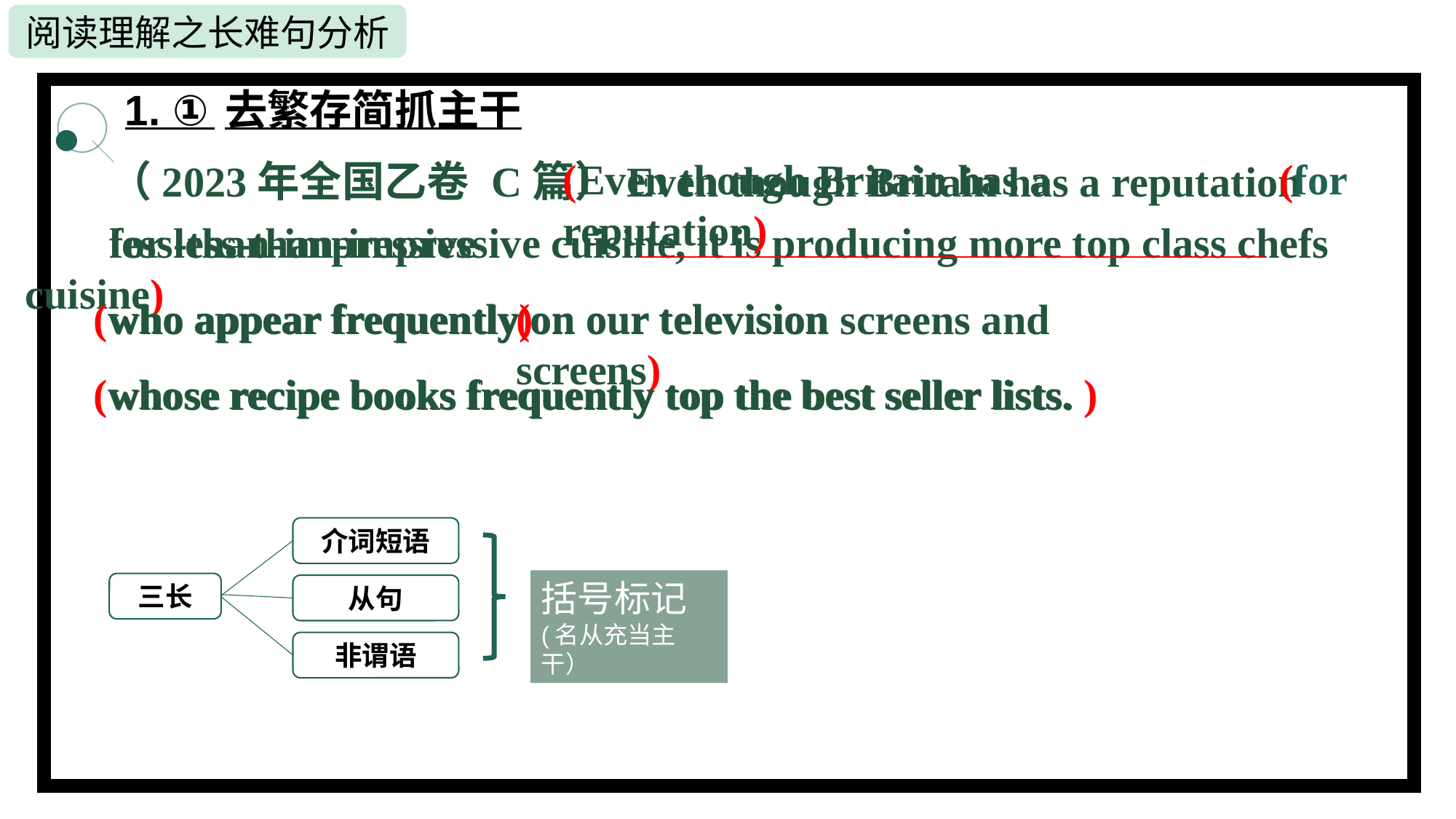

1. ①去繁存简抓主干
（2023年全国乙卷 C篇）Even though Britain has a reputation    for less-than-impressive cuisine, it is producing more top class chefs
who appear frequently on our television screens and
whose recipe books frequently top the best seller lists.

(Even though Britain has a reputation)
(for
        less-than-impressive cuisine)
(who appear frequently)
(on our television screens)
(whose recipe books frequently top the best seller lists. )
介词短语
从句
非谓语

括号标记
(名从充当主干）
三长